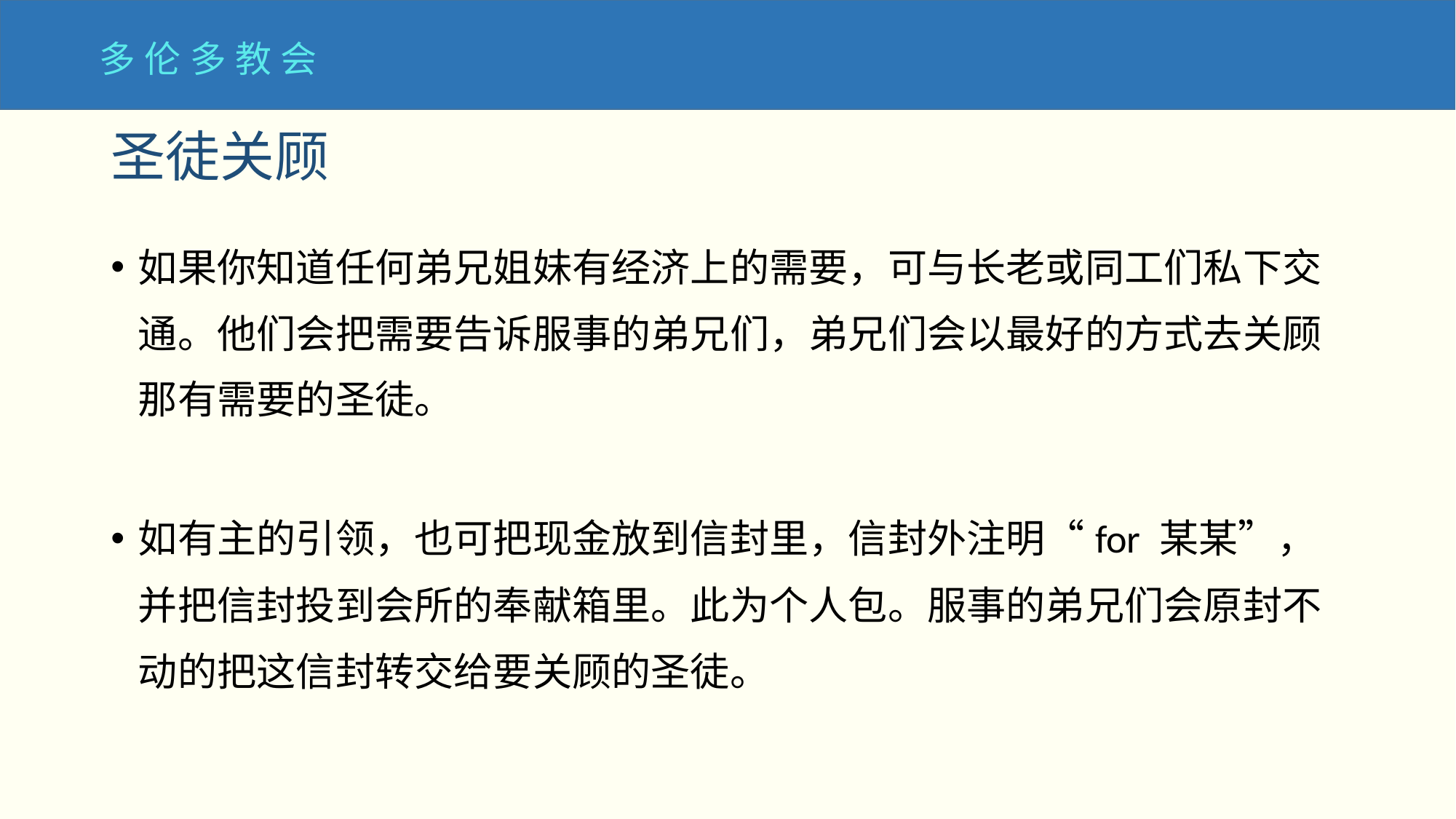

# 圣徒关顾
如果你知道任何弟兄姐妹有经济上的需要，可与长老或同工们私下交通。他们会把需要告诉服事的弟兄们，弟兄们会以最好的方式去关顾那有需要的圣徒。

如有主的引领，也可把现金放到信封里，信封外注明“for 某某”，并把信封投到会所的奉献箱里。此为个人包。服事的弟兄们会原封不动的把这信封转交给要关顾的圣徒。